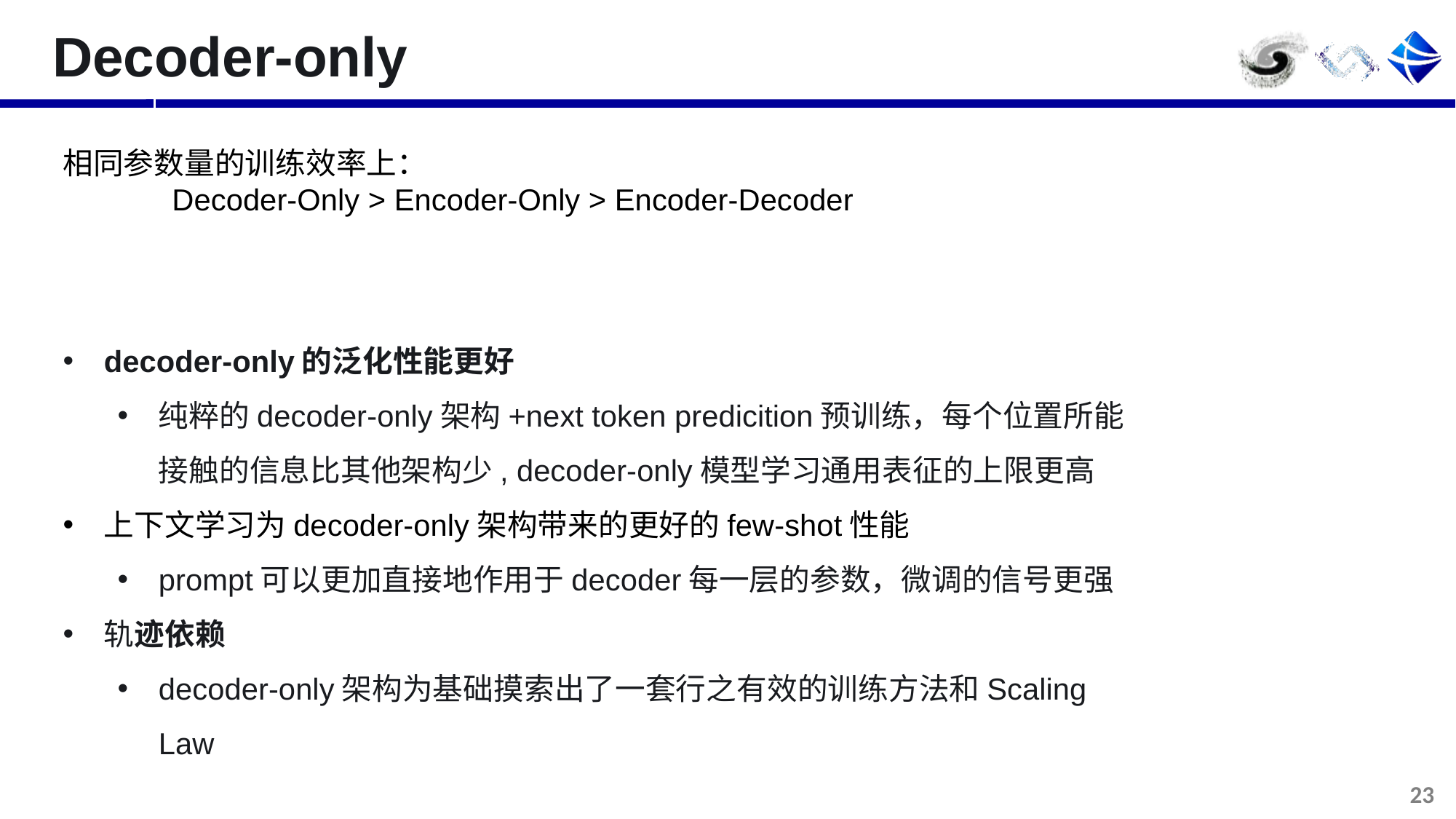

# Decoder-only
相同参数量的训练效率上：
	Decoder-Only > Encoder-Only > Encoder-Decoder
decoder-only的泛化性能更好
纯粹的decoder-only架构+next token predicition预训练，每个位置所能接触的信息比其他架构少, decoder-only模型学习通用表征的上限更高
上下文学习为decoder-only架构带来的更好的few-shot性能
prompt可以更加直接地作用于decoder每一层的参数，微调的信号更强
轨迹依赖
decoder-only架构为基础摸索出了一套行之有效的训练方法和Scaling Law